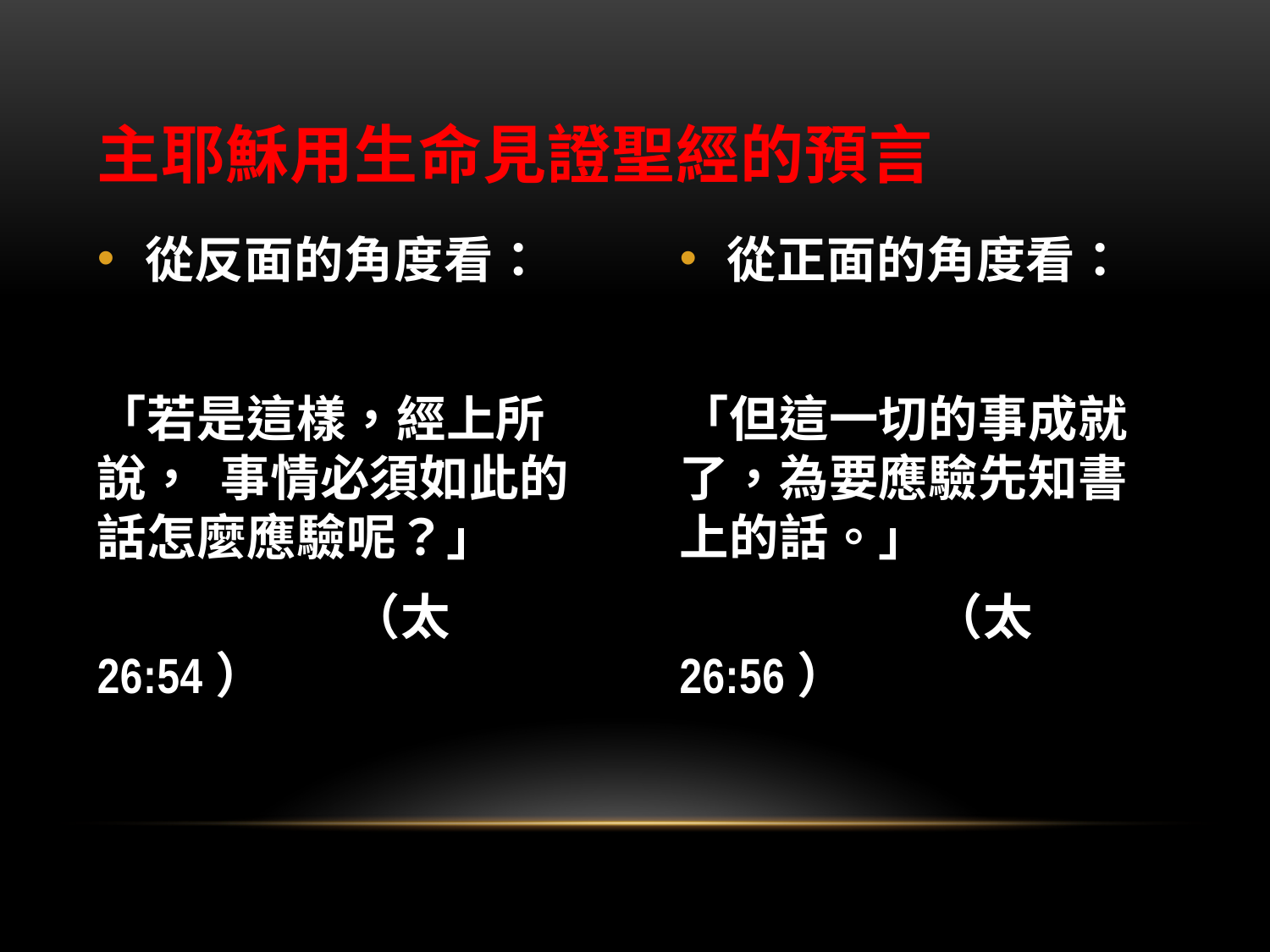

# 主耶穌用生命見證聖經的預言
從反面的角度看：

「若是這樣，經上所說，  事情必須如此的話怎麼應驗呢？」
		（太26:54）
從正面的角度看：

「但這一切的事成就了，為要應驗先知書上的話。」
		（太26:56）